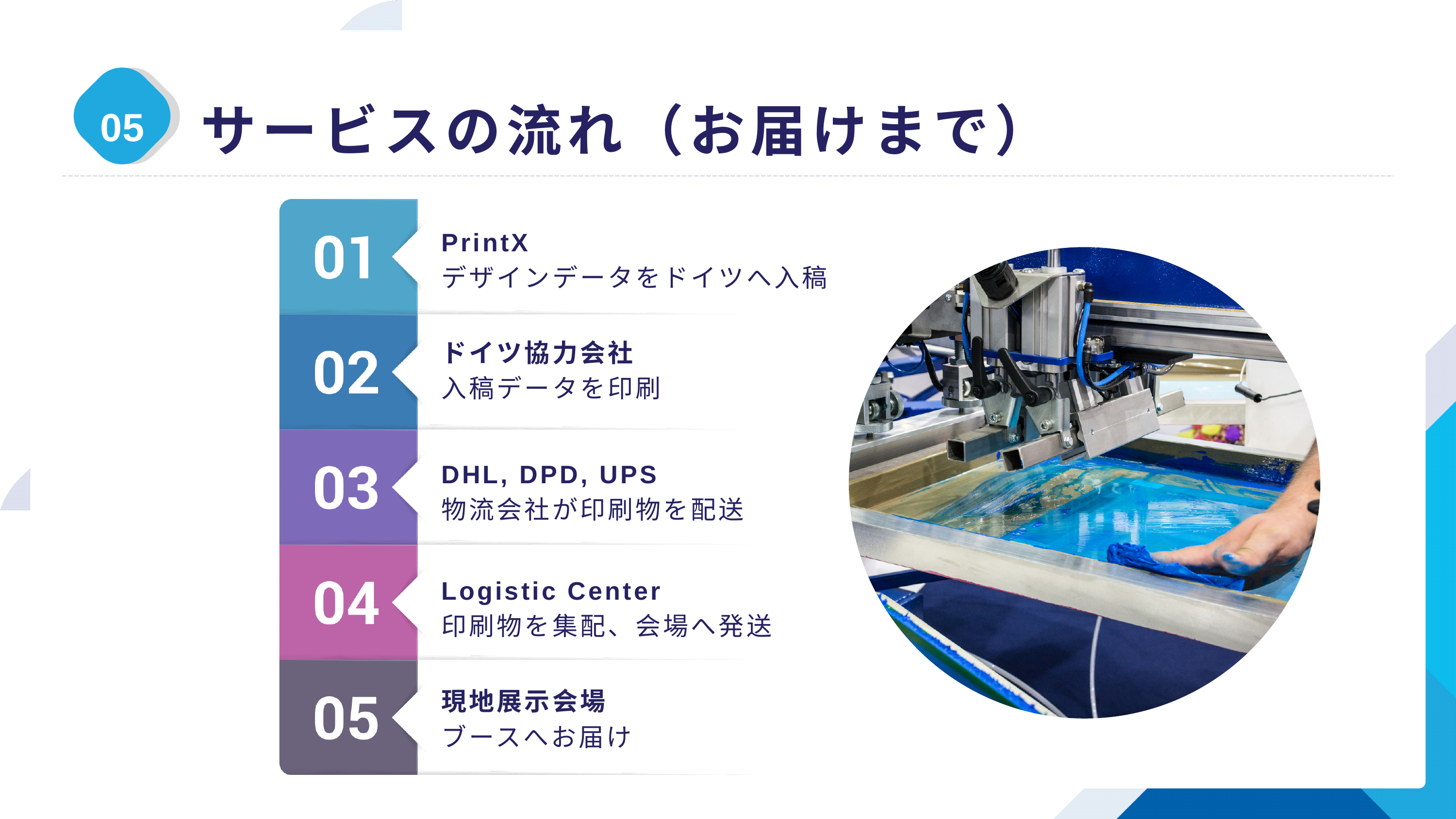

サービスの流れ（お届けまで）

05

PrintX
デザインデータをドイツへ入稿

ドイツ協力会社
入稿データを印刷
DHL, DPD, UPS
物流会社が印刷物を配送
Logistic Center
印刷物を集配、会場へ発送
現地展示会場
ブースへお届け